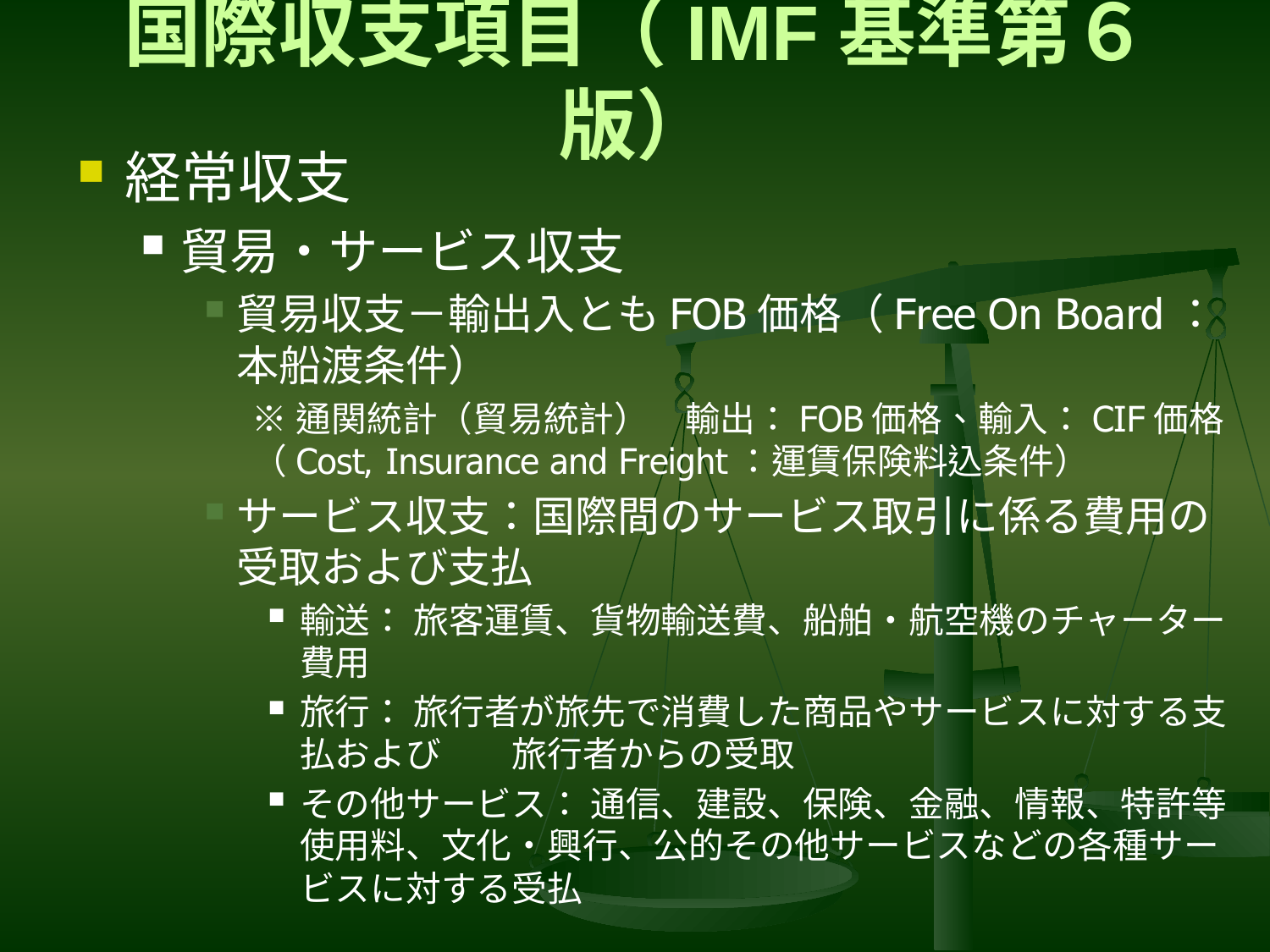

# 国際収支項目（IMF基準第６版）
経常収支
貿易・サービス収支
貿易収支－輸出入ともFOB価格（Free On Board：本船渡条件）
※通関統計（貿易統計）　輸出：FOB価格、輸入：CIF価格（Cost, Insurance and Freight：運賃保険料込条件）
サービス収支：国際間のサービス取引に係る費用の受取および支払
輸送： 旅客運賃、貨物輸送費、船舶・航空機のチャーター費用
旅行： 旅行者が旅先で消費した商品やサービスに対する支払および　　旅行者からの受取
その他サービス： 通信、建設、保険、金融、情報、特許等使用料、文化・興行、公的その他サービスなどの各種サービスに対する受払